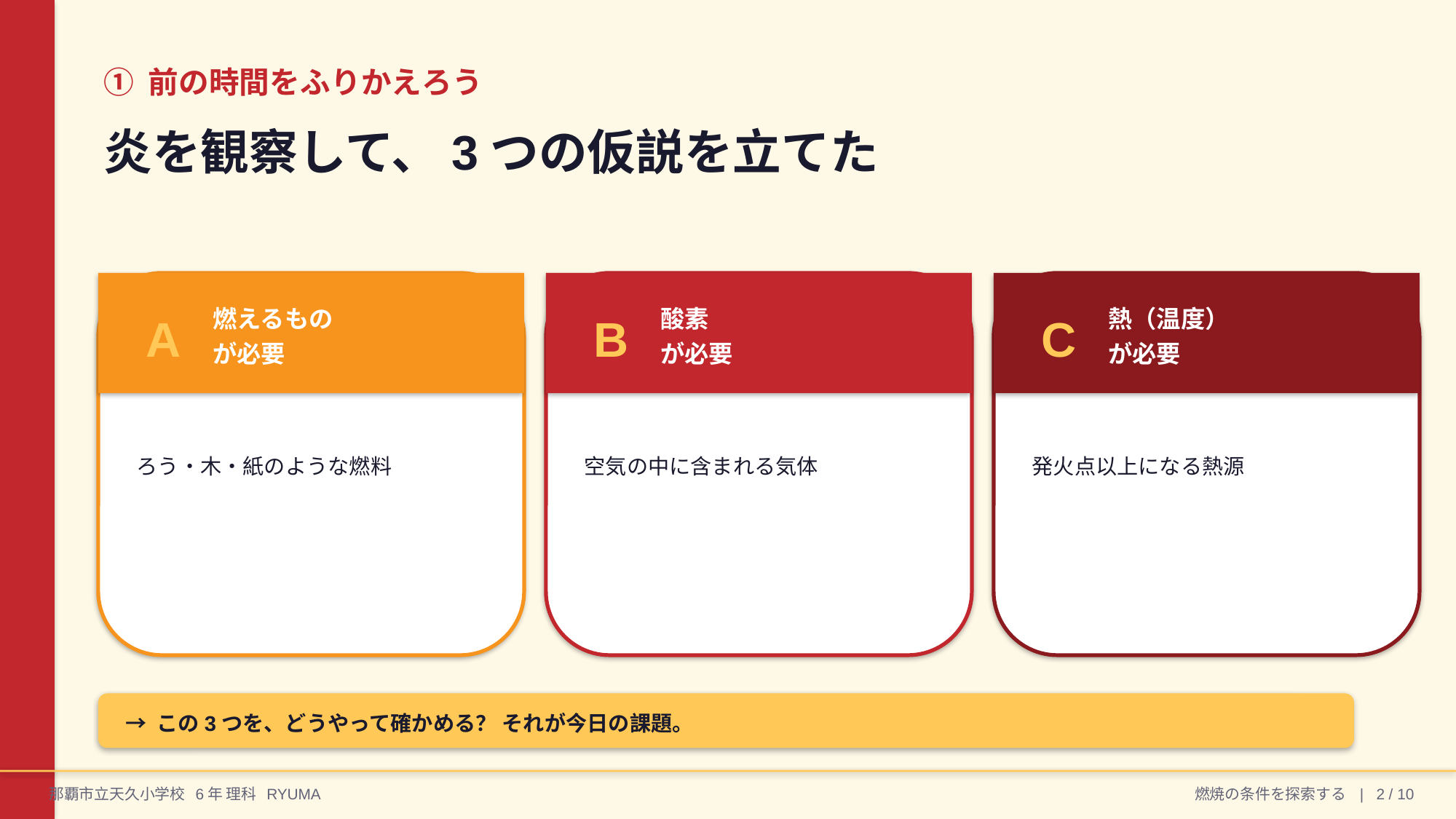

① 前の時間をふりかえろう
炎を観察して、3つの仮説を立てた

燃えるもの
が必要
酸素
が必要
熱（温度）
が必要
A
B
C
ろう・木・紙のような燃料
空気の中に含まれる気体
発火点以上になる熱源

→ この3つを、どうやって確かめる？ それが今日の課題。

那覇市立天久小学校  6年 理科  RYUMA
燃焼の条件を探索する   |   2 / 10